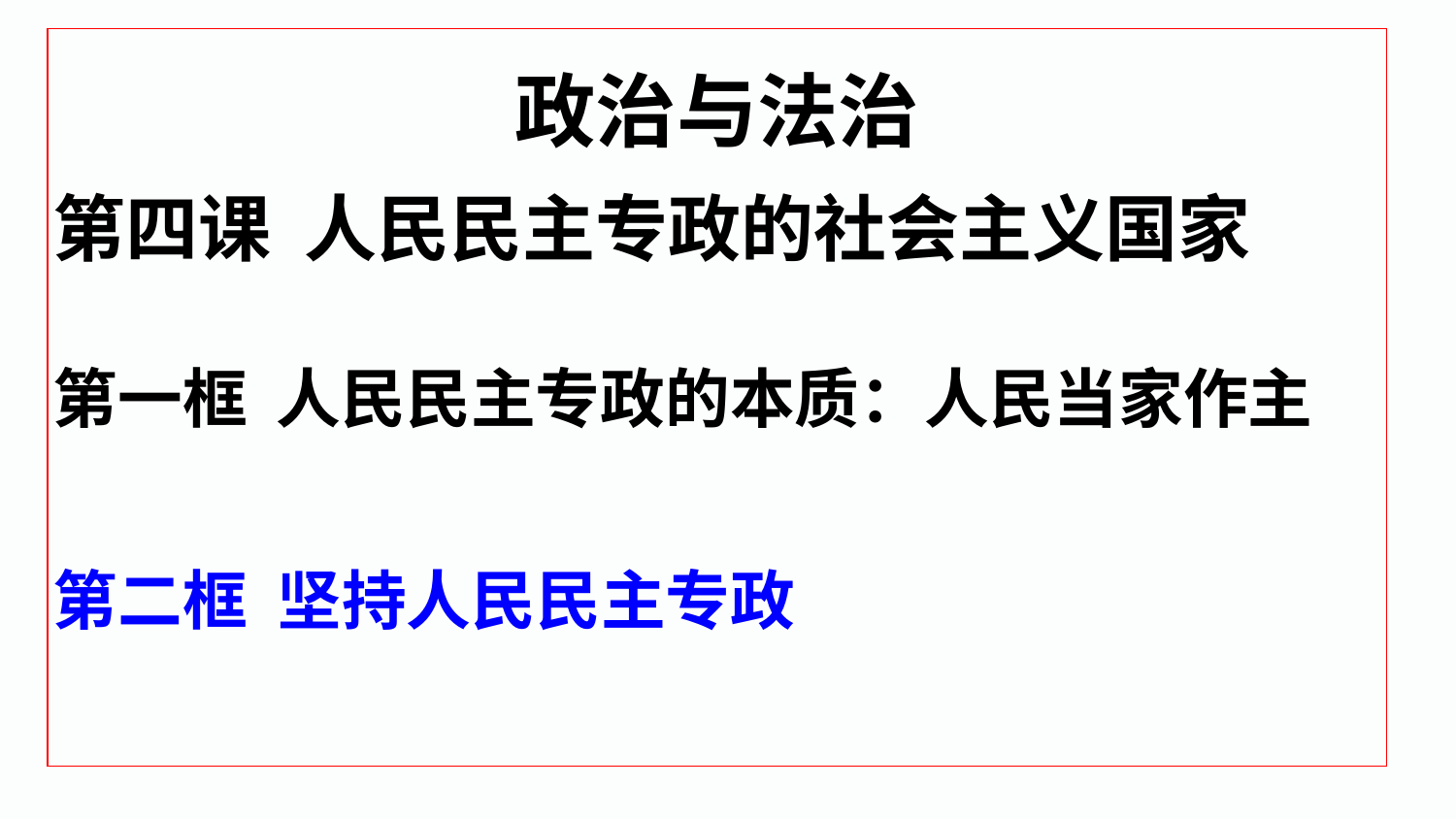

政治与法治
第四课  人民民主专政的社会主义国家

第一框  人民民主专政的本质：人民当家作主

第二框  坚持人民民主专政